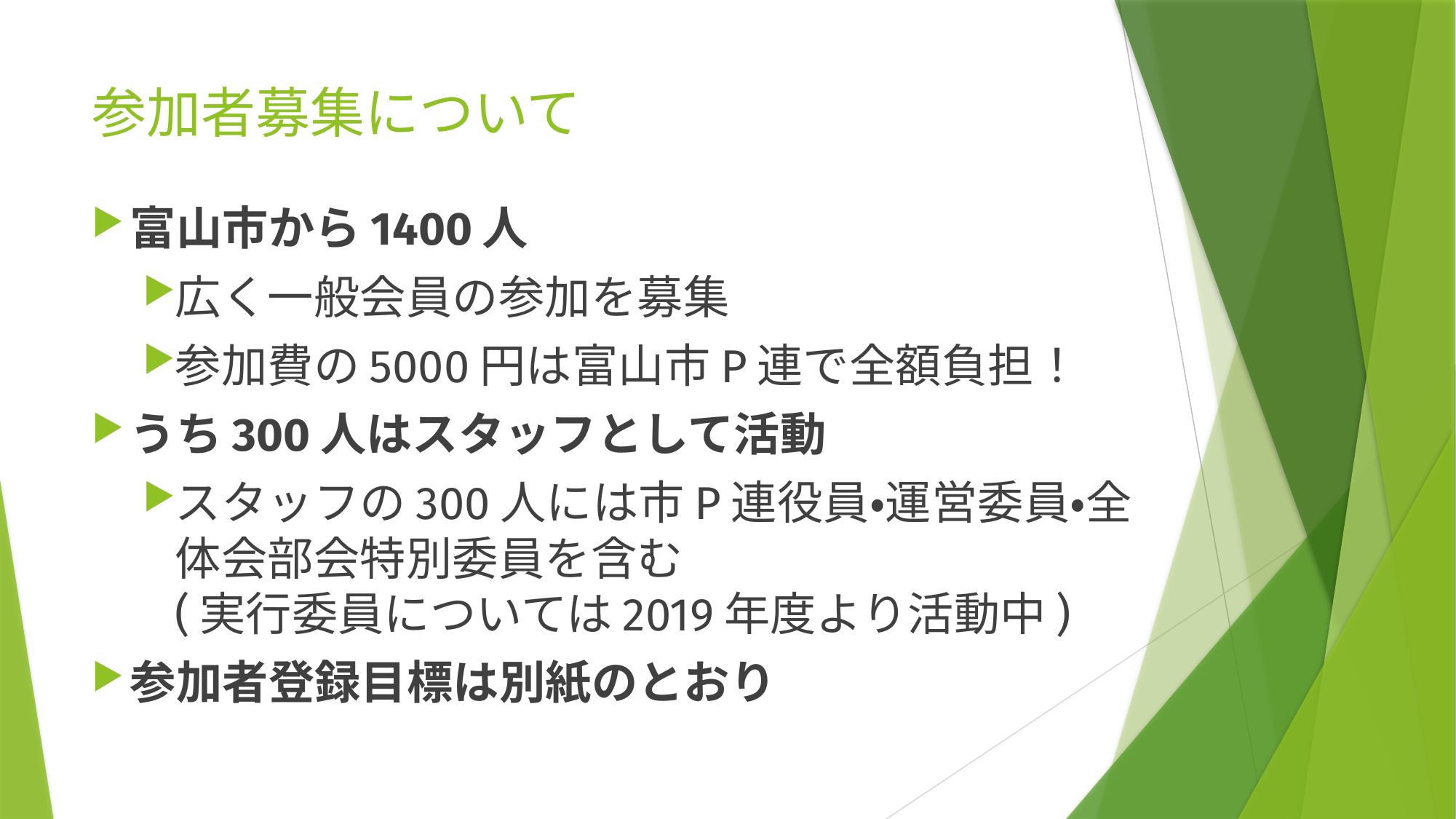

# 参加者募集について
富山市から1400人
広く一般会員の参加を募集
参加費の5000円は富山市P連で全額負担！
うち300人はスタッフとして活動
スタッフの300人には市P連役員・運営委員・全体会部会特別委員を含む
(実行委員については2019年度より活動中)
参加者登録目標は別紙のとおり